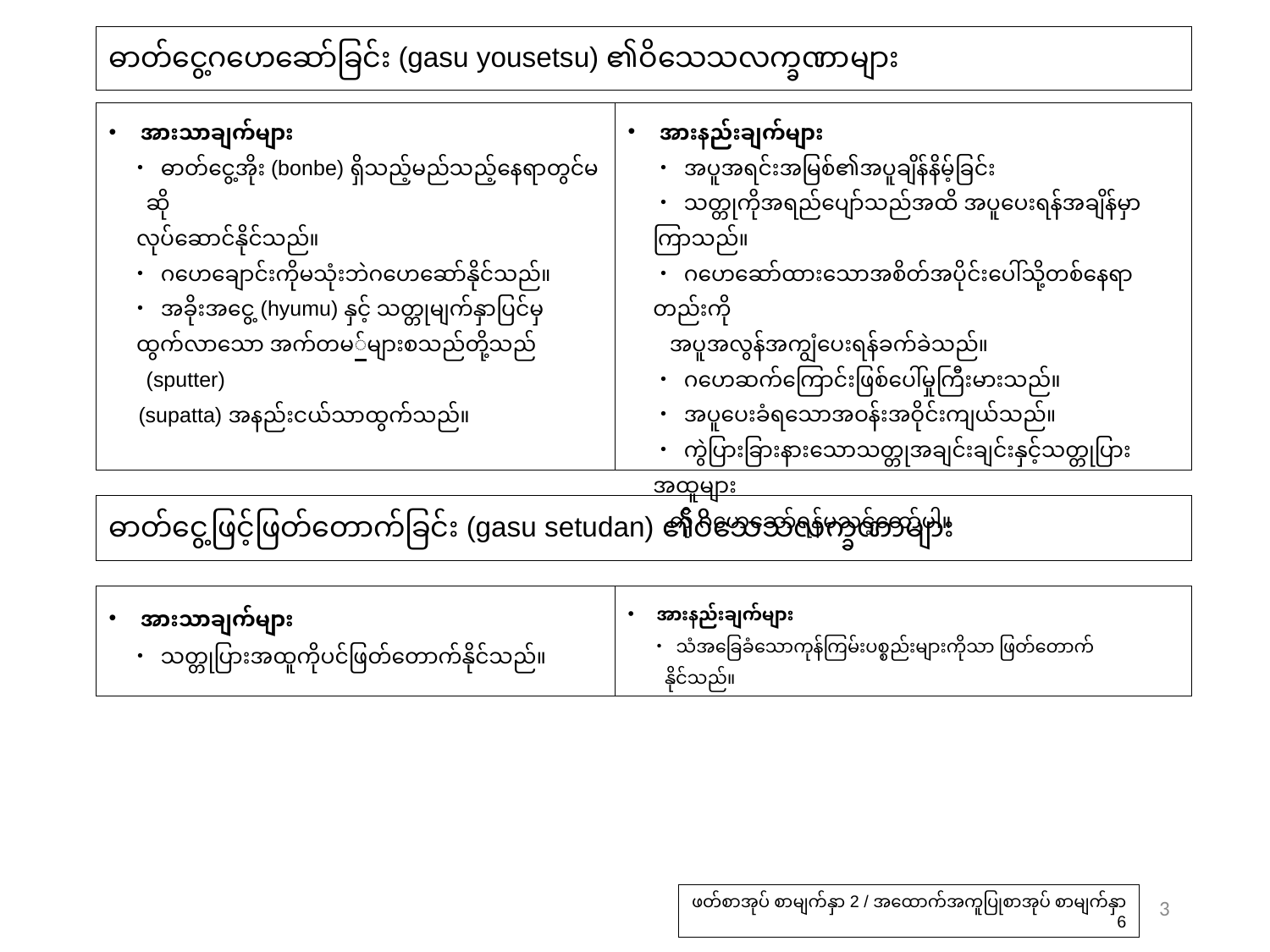

# ဓာတ်ငွေ့ဂဟေဆော်ခြင်း (gasu yousetsu) ၏ဝိသေသလက္ခဏာများ
အားနည်းချက်များ
・ အပူအရင်းအမြစ်၏အပူချိန်နိမ့်ခြင်း
・ သတ္တုကိုအရည်ပျော်သည်အထိ အပူပေးရန်အချိန်မှာကြာသည်။
・ ဂဟေဆော်ထားသောအစိတ်အပိုင်းပေါ်သို့တစ်နေရာတည်းကို
   အပူအလွန်အကျွံပေးရန်ခက်ခဲသည်။
・ ဂဟေဆက်ကြောင်းဖြစ်ပေါ်မှုကြီးမားသည်။
・ အပူပေးခံရသောအဝန်းအဝိုင်းကျယ်သည်။
・ ကွဲပြားခြားနားသောသတ္တုအချင်းချင်းနှင့်သတ္တုပြား အထူများ
   ကို ဂဟေဆော်ရန်မသင့်တော်ပါ။
အားသာချက်များ
　・ ဓာတ်ငွေ့အိုး (bonbe) ရှိသည့်မည်သည့်နေရာတွင်မဆို
     လုပ်ဆောင်နိုင်သည်။
　・ ဂဟေချောင်းကိုမသုံးဘဲဂဟေဆော်နိုင်သည်။
　・ အခိုးအငွေ့ (hyumu) နှင့် သတ္တုမျက်နှာပြင်မှ
     ထွက်လာသော အက်တမ်များစသည်တို့သည် (sputter)
     (supatta) အနည်းငယ်သာထွက်သည်။

ဓာတ်ငွေ့ဖြင့်ဖြတ်တောက်ခြင်း (gasu setudan) ၏ဝိသေသလက္ခဏာများ
အားနည်းချက်များ
・ သံအခြေခံသောကုန်ကြမ်းပစ္စည်းများကိုသာ ဖြတ်တောက်
   နိုင်သည်။
အားသာချက်များ
　・ သတ္တုပြားအထူကိုပင်ဖြတ်တောက်နိုင်သည်။
3
ဖတ်စာအုပ် စာမျက်နှာ 2 / အထောက်အကူပြုစာအုပ် စာမျက်နှာ 6